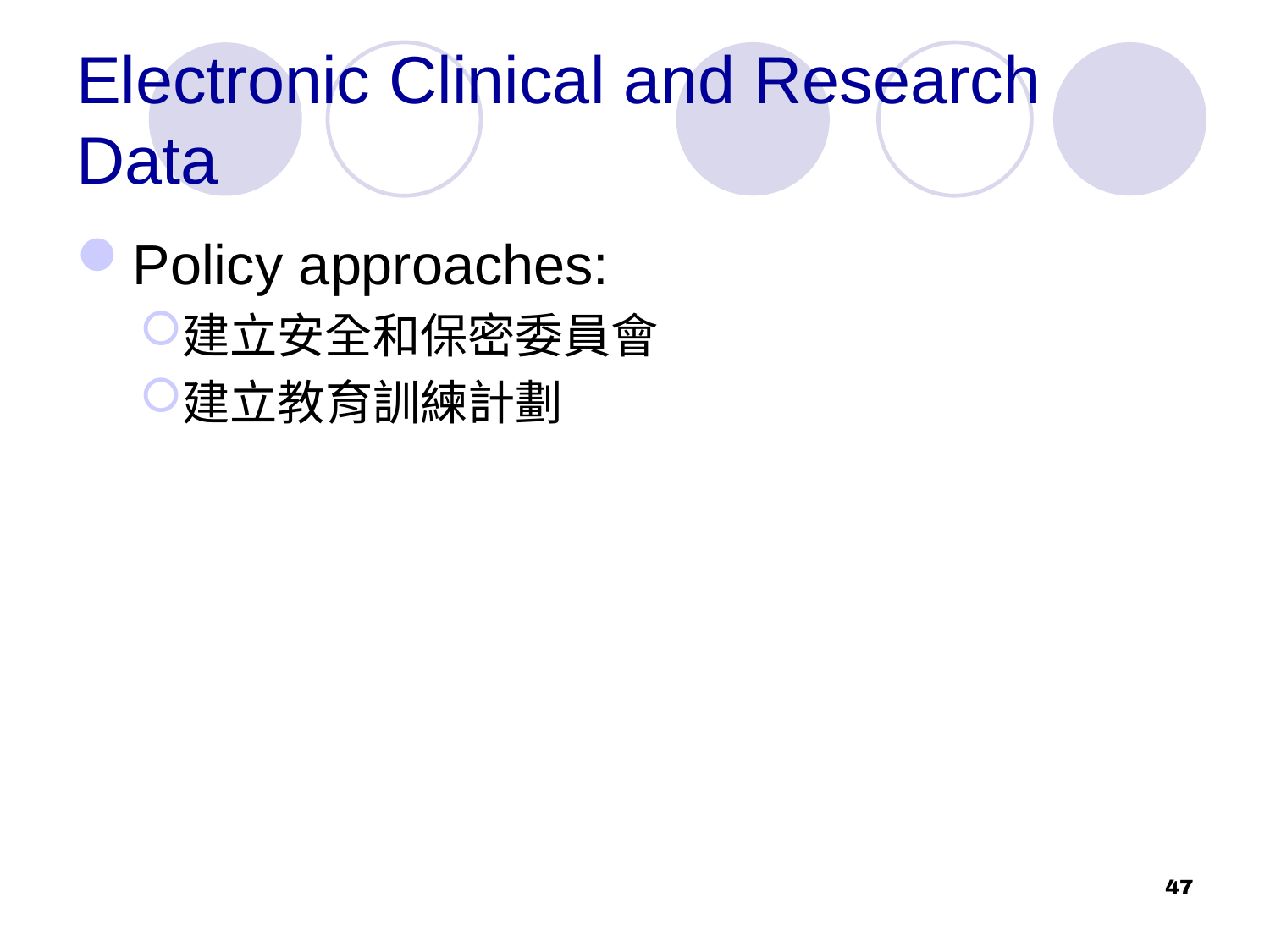

# Electronic Clinical and Research Data
Policy approaches:
建立安全和保密委員會
建立教育訓練計劃
47